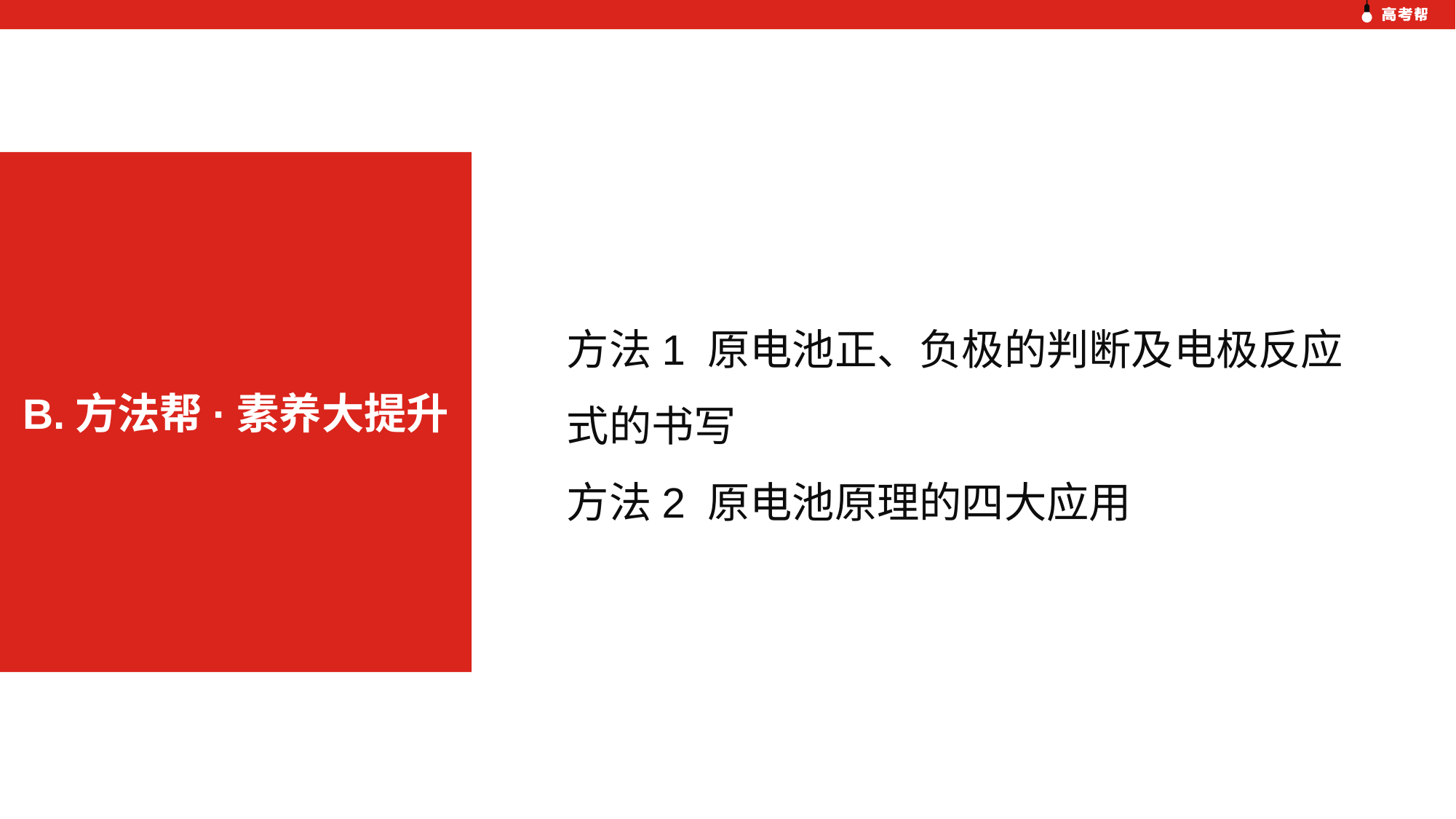

方法1 原电池正、负极的判断及电极反应式的书写
方法2 原电池原理的四大应用
B.方法帮·素养大提升